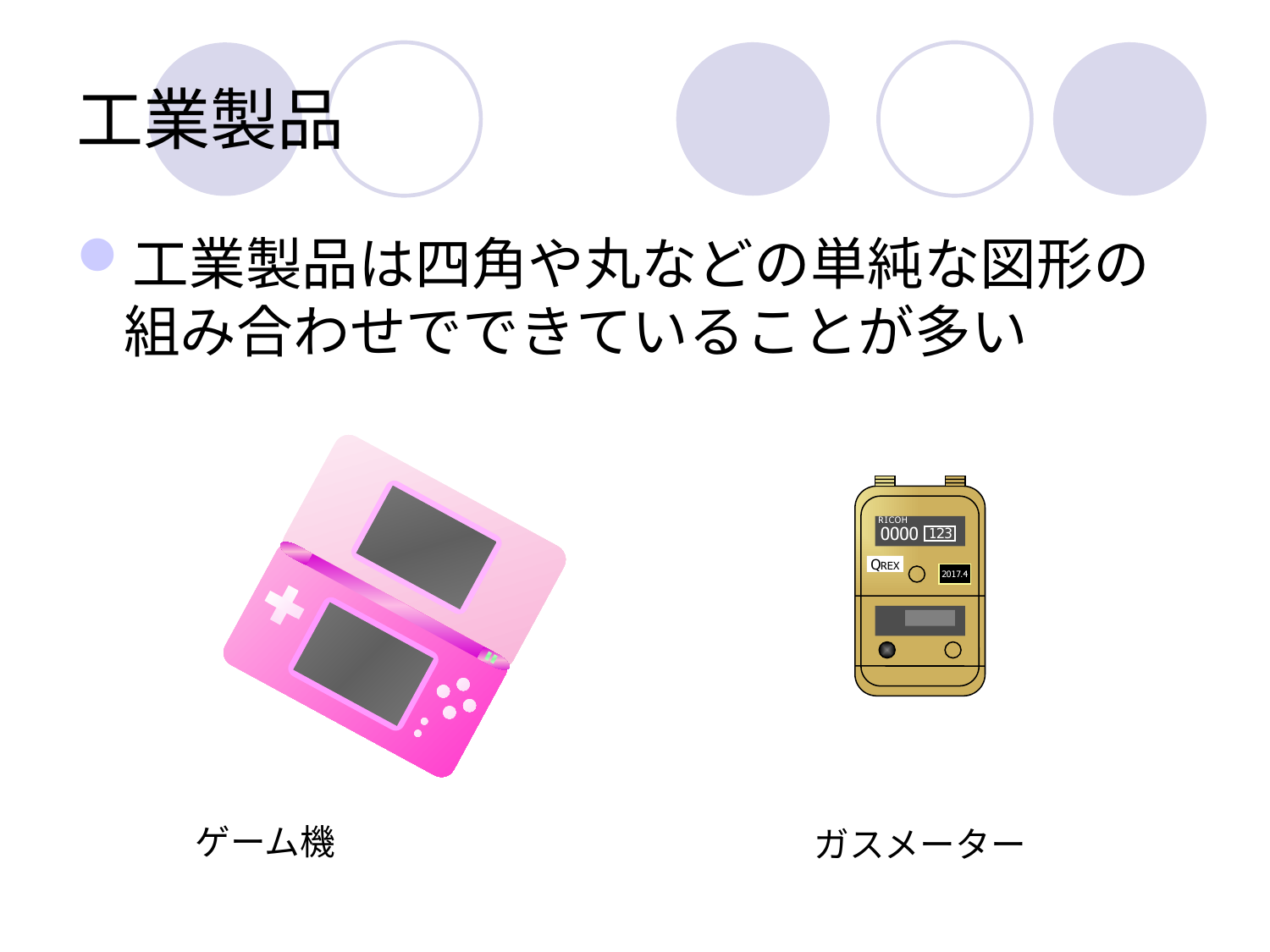

# 工業製品
工業製品は四角や丸などの単純な図形の組み合わせでできていることが多い

RICOH

0000
123

QREX
2017.4

ゲーム機
ガスメーター